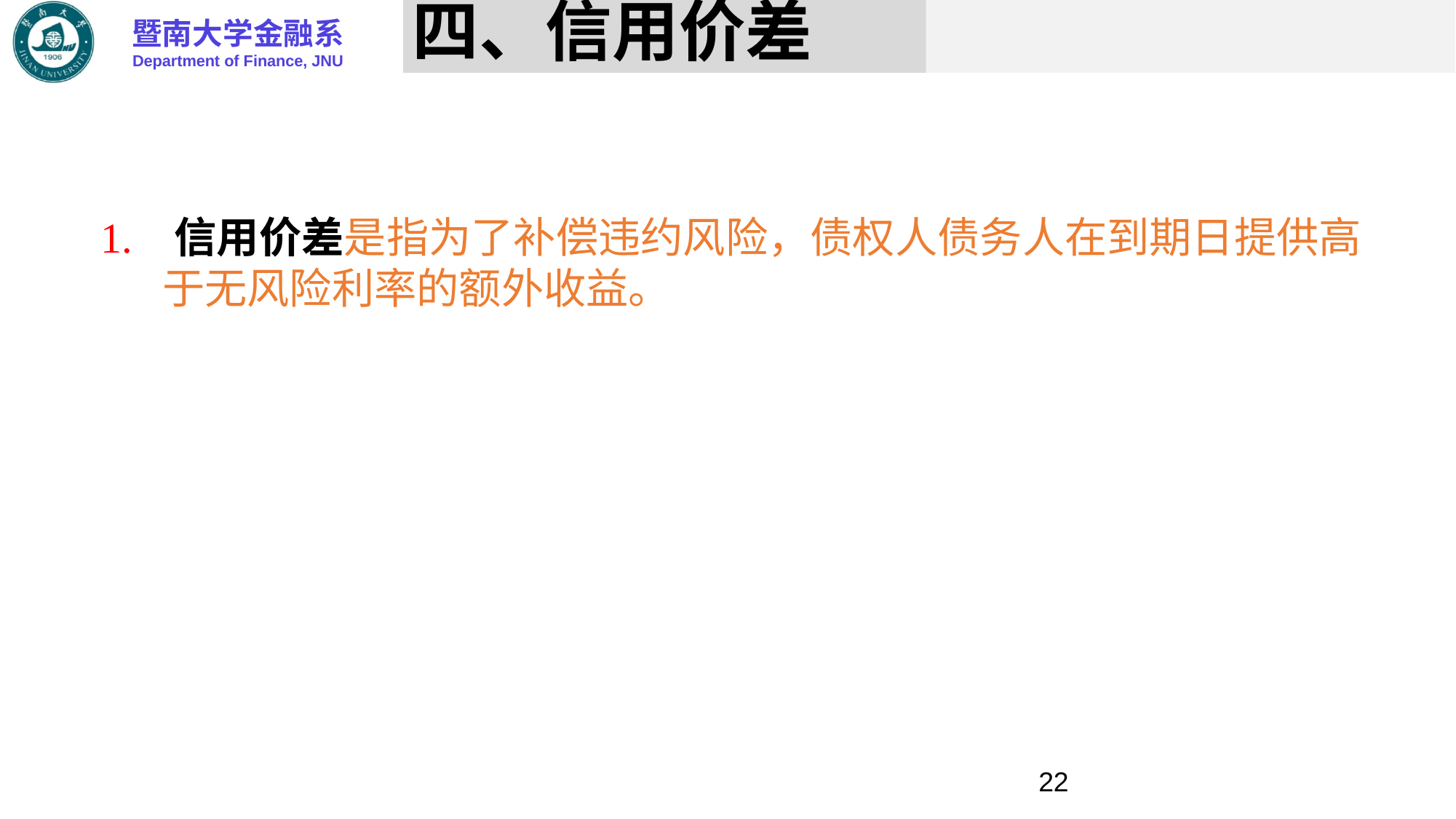

# 四、信用价差
1.   信用价差是指为了补偿违约风险，债权人债务人在到期日提供高于无风险利率的额外收益。

22